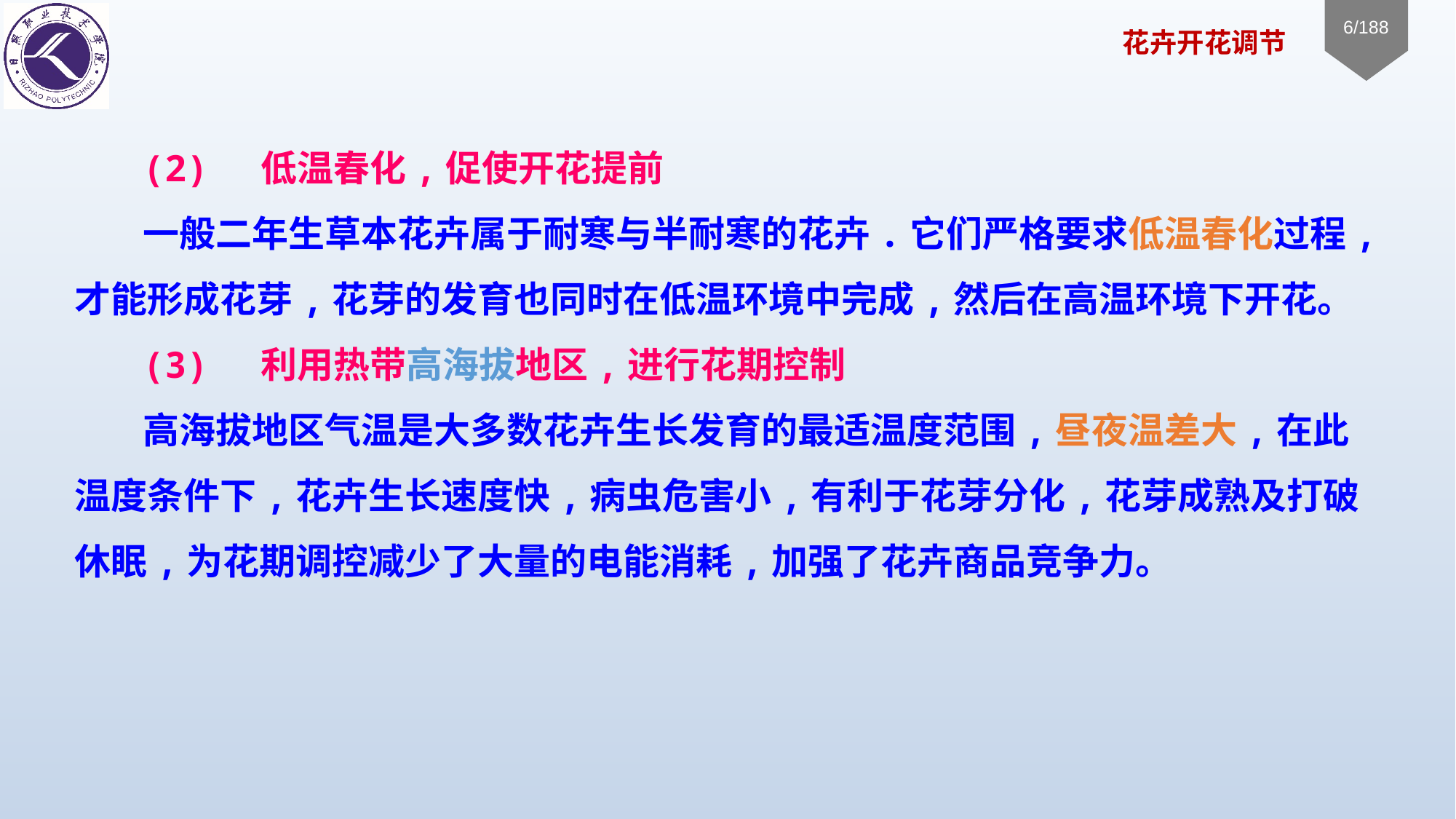

(2)  低温春化,促使开花提前
一般二年生草本花卉属于耐寒与半耐寒的花卉.它们严格要求低温春化过程,才能形成花芽,花芽的发育也同时在低温环境中完成,然后在高温环境下开花。
(3)  利用热带高海拔地区,进行花期控制
高海拔地区气温是大多数花卉生长发育的最适温度范围,昼夜温差大,在此温度条件下,花卉生长速度快,病虫危害小,有利于花芽分化,花芽成熟及打破休眠,为花期调控减少了大量的电能消耗,加强了花卉商品竞争力。